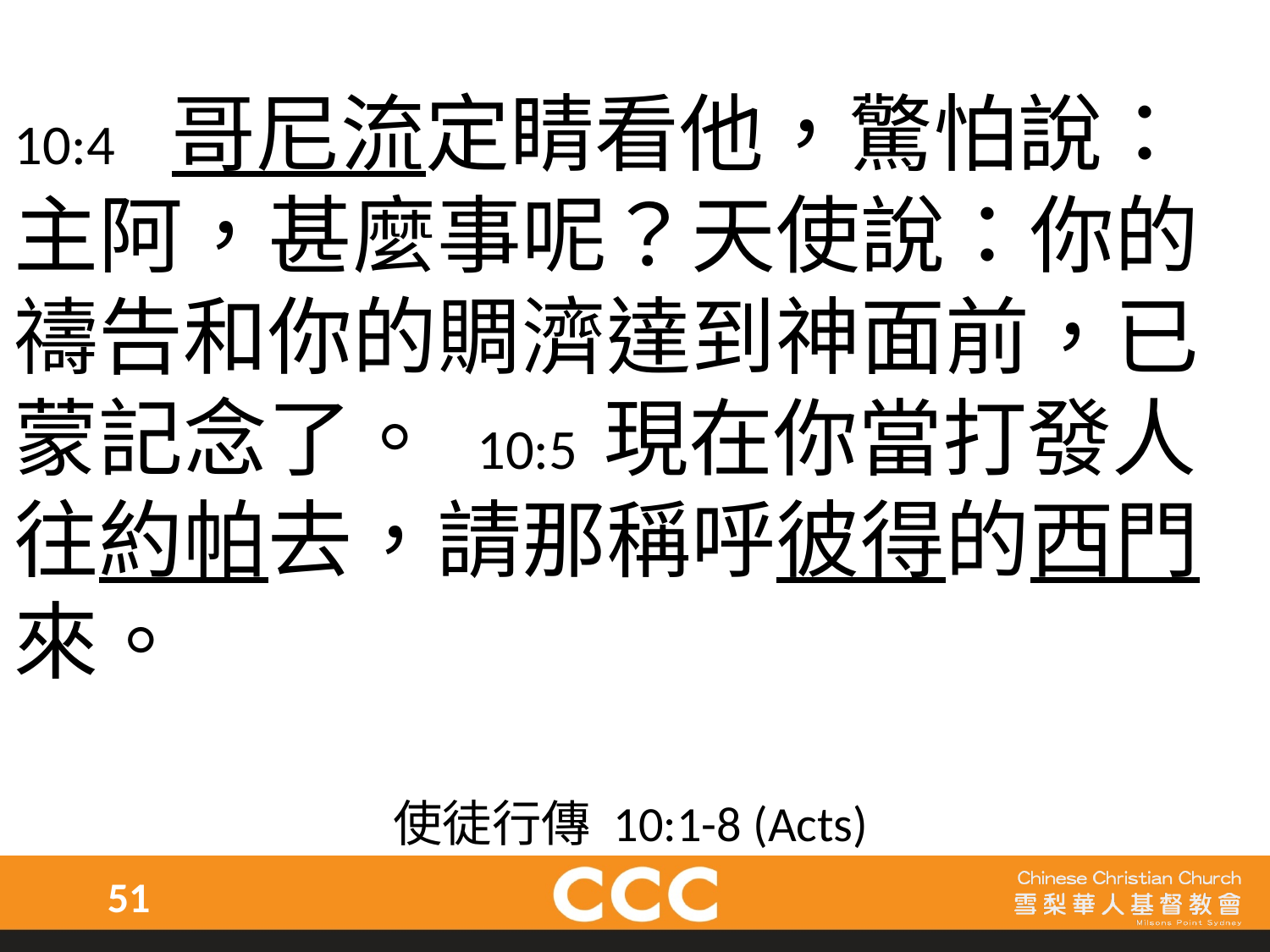

10:4  哥尼流定睛看他，驚怕說：主阿，甚麼事呢？天使說：你的禱告和你的賙濟達到神面前，已蒙記念了。 10:5 現在你當打發人往約帕去，請那稱呼彼得的西門來。
使徒行傳 10:1-8 (Acts)
51